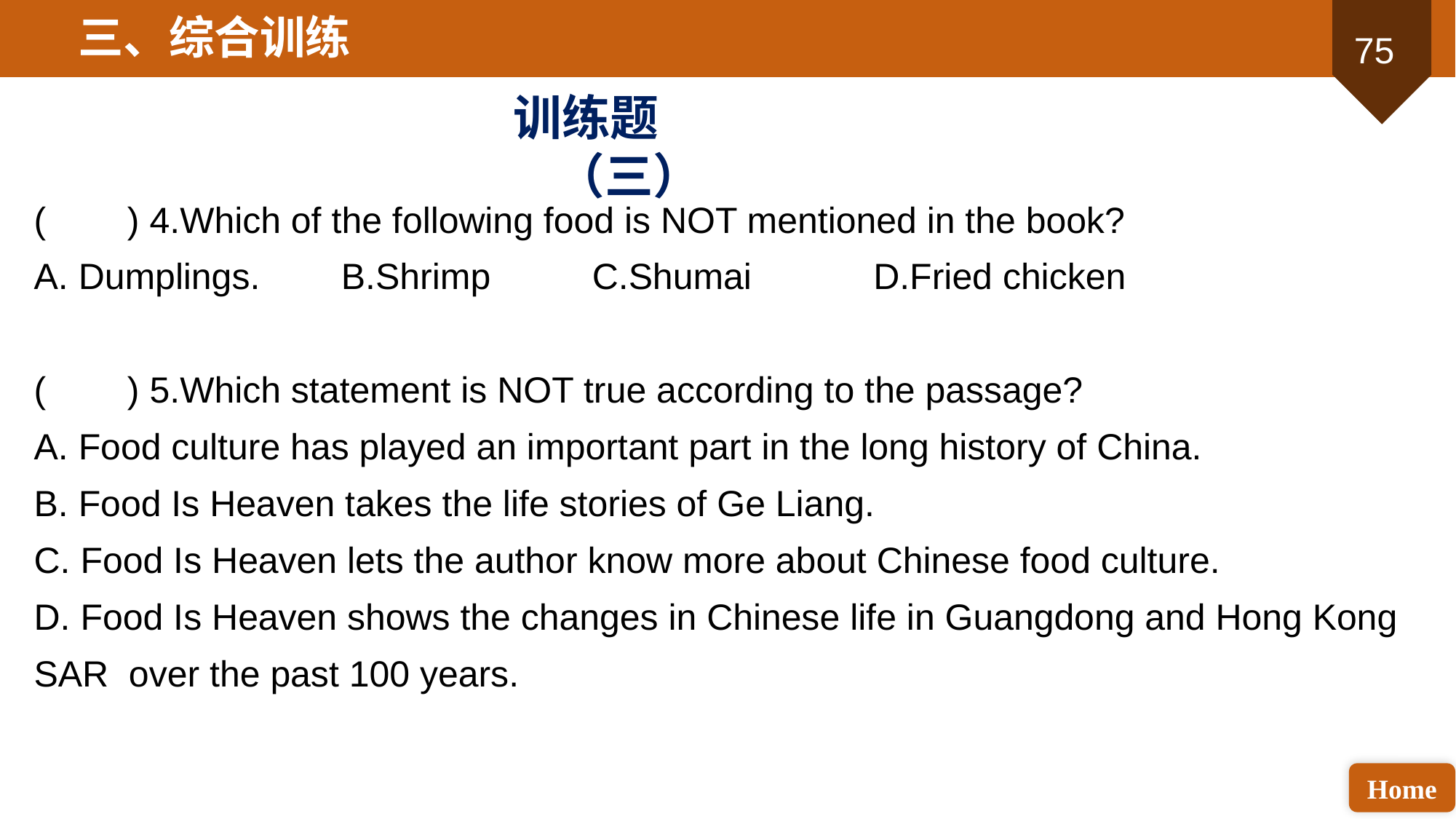

三、综合训练
训练题（三）
(        ) 4.Which of the following food is NOT mentioned in the book?
A. Dumplings.        B.Shrimp          C.Shumai            D.Fried chicken

(        ) 5.Which statement is NOT true according to the passage?
A. Food culture has played an important part in the long history of China.
B. Food Is Heaven takes the life stories of Ge Liang.
C. Food Is Heaven lets the author know more about Chinese food culture.
D. Food Is Heaven shows the changes in Chinese life in Guangdong and Hong Kong SAR  over the past 100 years.